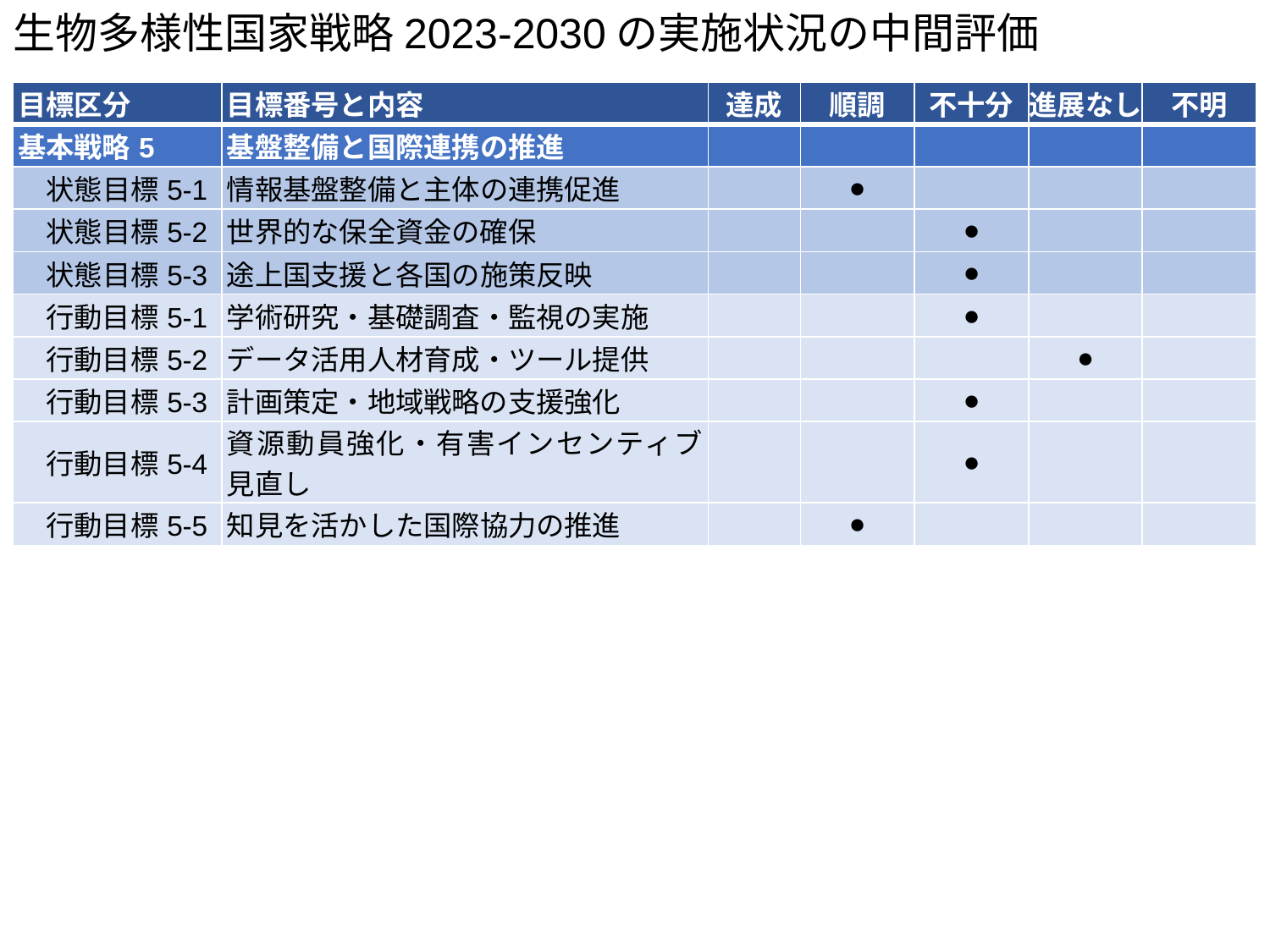

# 生物多様性国家戦略2023-2030の実施状況の中間評価
| 目標区分 | 目標番号と内容 | 達成 | 順調 | 不十分 | 進展なし | 不明 |
| --- | --- | --- | --- | --- | --- | --- |
| 基本戦略5 | 基盤整備と国際連携の推進 |  |  |  |  |  |
| 状態目標5-1 | 情報基盤整備と主体の連携促進 |  | ● |  |  |  |
| 状態目標5-2 | 世界的な保全資金の確保 |  |  | ● |  |  |
| 状態目標5-3 | 途上国支援と各国の施策反映 |  |  | ● |  |  |
| 行動目標5-1 | 学術研究・基礎調査・監視の実施 |  |  | ● |  |  |
| 行動目標5-2 | データ活用人材育成・ツール提供 |  |  |  | ● |  |
| 行動目標5-3 | 計画策定・地域戦略の支援強化 |  |  | ● |  |  |
| 行動目標5-4 | 資源動員強化・有害インセンティブ見直し |  |  | ● |  |  |
| 行動目標5-5 | 知見を活かした国際協力の推進 |  | ● |  |  |  |